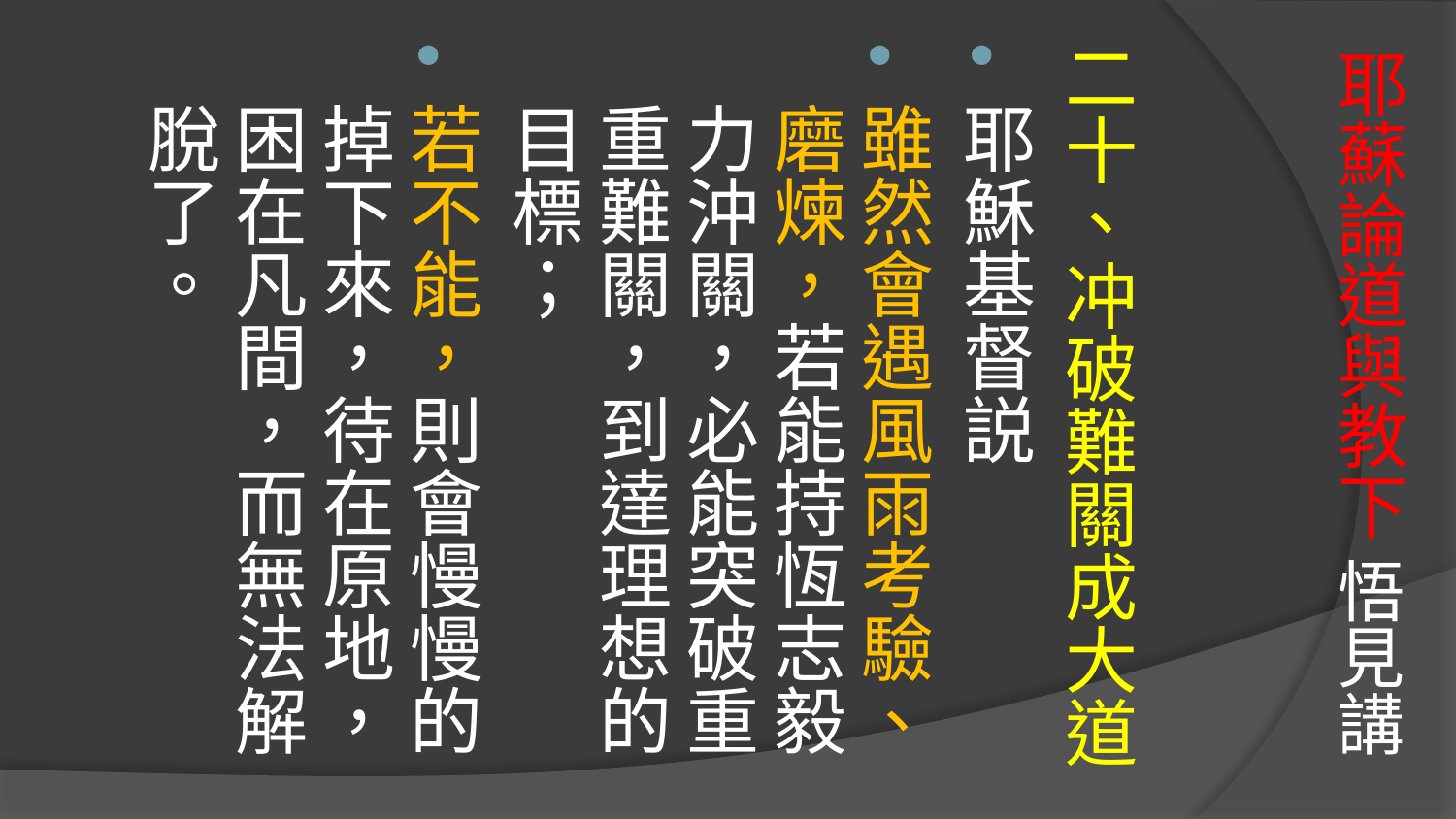

# 耶蘇論道與教下 悟見講
二十、冲破難關成大道
耶穌基督説
雖然會遇風雨考驗、磨煉，若能持恆志毅力沖關，必能突破重重難關，到達理想的目標；
若不能，則會慢慢的掉下來，待在原地，困在凡間，而無法解脫了。